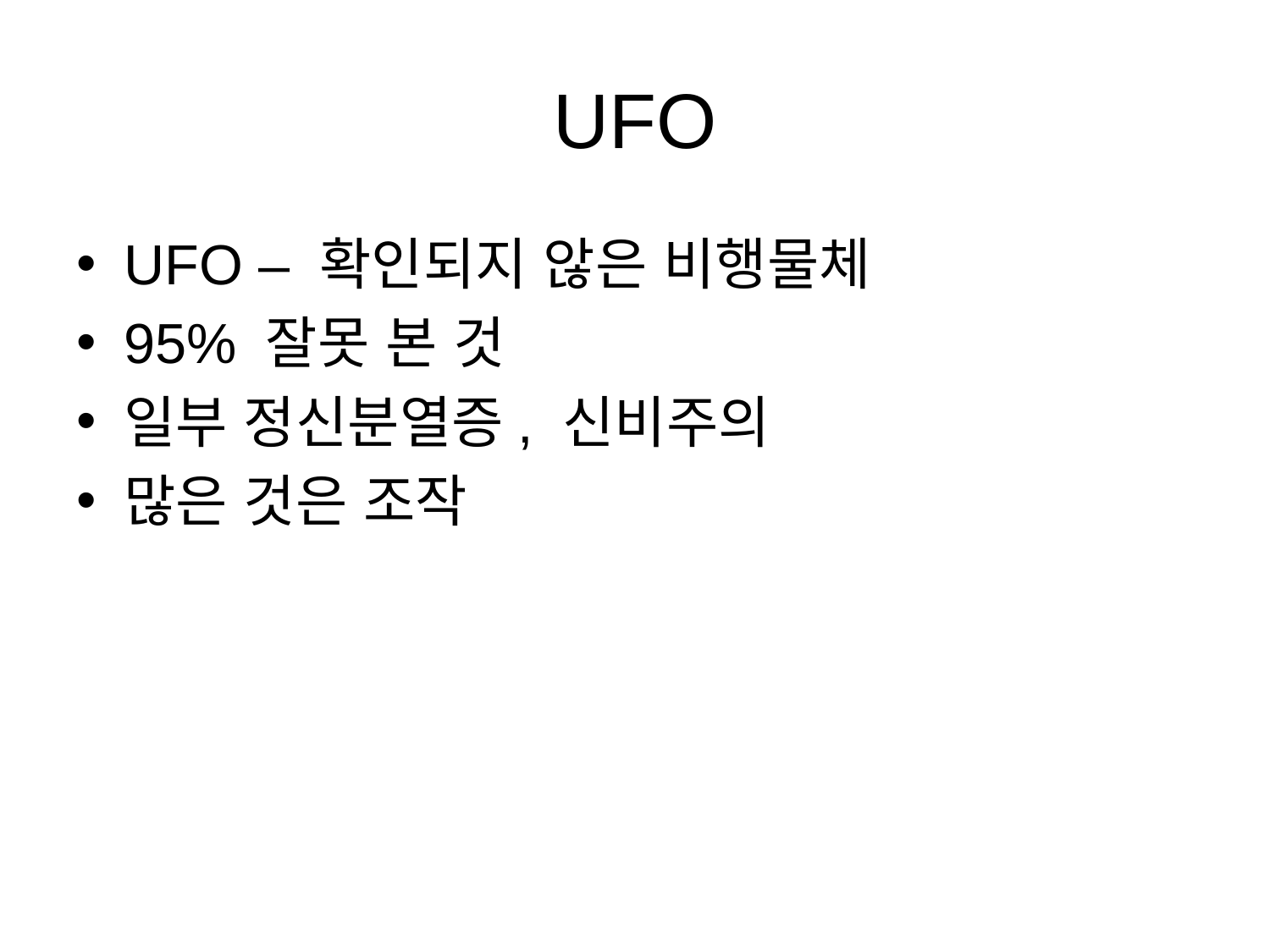

# UFO
UFO – 확인되지 않은 비행물체
95% 잘못 본 것
일부 정신분열증, 신비주의
많은 것은 조작